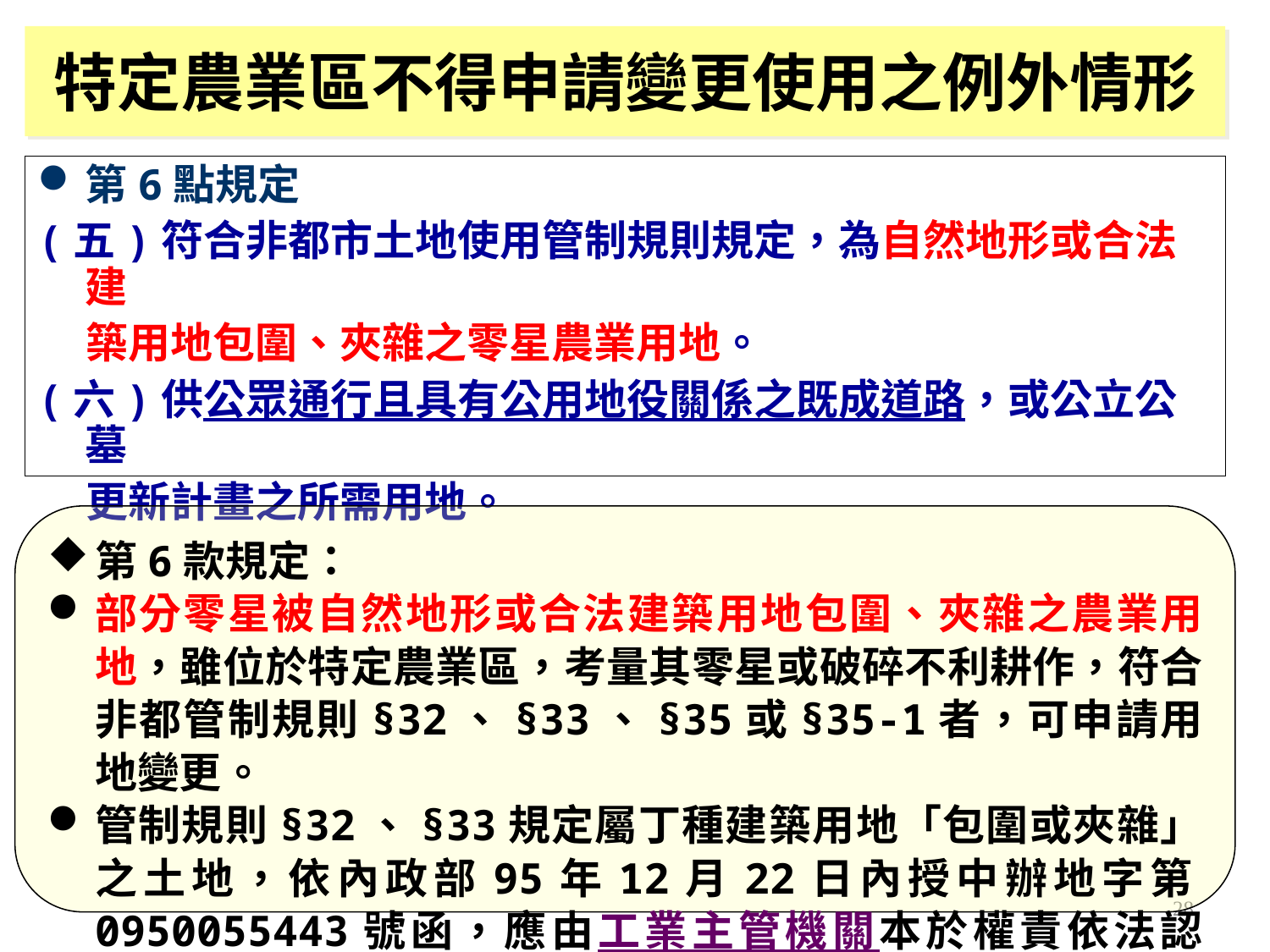

特定農業區不得申請變更使用之例外情形
第6點規定
(五)符合非都市土地使用管制規則規定，為自然地形或合法建
    築用地包圍、夾雜之零星農業用地。
(六)供公眾通行且具有公用地役關係之既成道路，或公立公墓
    更新計畫之所需用地。
第6款規定：
部分零星被自然地形或合法建築用地包圍、夾雜之農業用地，雖位於特定農業區，考量其零星或破碎不利耕作，符合非都管制規則§32、§33、§35或§35-1者，可申請用地變更。
管制規則§32、§33規定屬丁種建築用地「包圍或夾雜」之土地，依內政部95年12月22日內授中辦地字第0950055443號函，應由工業主管機關本於權責依法認定。

28